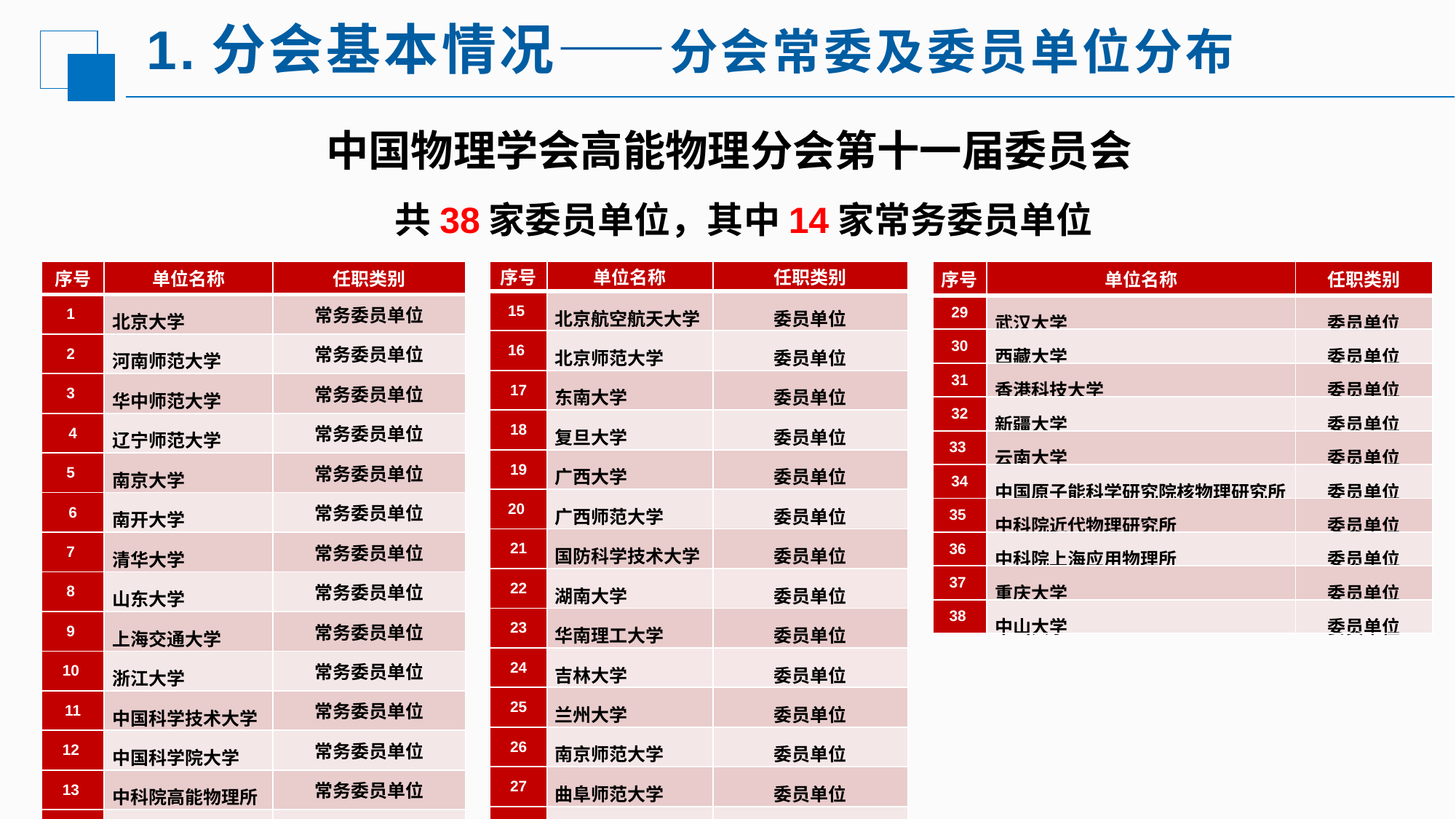

# 1.分会基本情况——分会常委及委员单位分布
中国物理学会高能物理分会第十一届委员会
共38家委员单位，其中14家常务委员单位
| 序号 | 单位名称 | 任职类别 |
| --- | --- | --- |
| 1 | 北京大学 | 常务委员单位 |
| 2 | 河南师范大学 | 常务委员单位 |
| 3 | 华中师范大学 | 常务委员单位 |
| 4 | 辽宁师范大学 | 常务委员单位 |
| 5 | 南京大学 | 常务委员单位 |
| 6 | 南开大学 | 常务委员单位 |
| 7 | 清华大学 | 常务委员单位 |
| 8 | 山东大学 | 常务委员单位 |
| 9 | 上海交通大学 | 常务委员单位 |
| 10 | 浙江大学 | 常务委员单位 |
| 11 | 中国科学技术大学 | 常务委员单位 |
| 12 | 中国科学院大学 | 常务委员单位 |
| 13 | 中科院高能物理所 | 常务委员单位 |
| 14 | 中科院理论物理所 | 常务委员单位 |
| 序号 | 单位名称 | 任职类别 |
| --- | --- | --- |
| 15 | 北京航空航天大学 | 委员单位 |
| 16 | 北京师范大学 | 委员单位 |
| 17 | 东南大学 | 委员单位 |
| 18 | 复旦大学 | 委员单位 |
| 19 | 广西大学 | 委员单位 |
| 20 | 广西师范大学 | 委员单位 |
| 21 | 国防科学技术大学 | 委员单位 |
| 22 | 湖南大学 | 委员单位 |
| 23 | 华南理工大学 | 委员单位 |
| 24 | 吉林大学 | 委员单位 |
| 25 | 兰州大学 | 委员单位 |
| 26 | 南京师范大学 | 委员单位 |
| 27 | 曲阜师范大学 | 委员单位 |
| 28 | 四川大学 | 委员单位 |
| 序号 | 单位名称 | 任职类别 |
| --- | --- | --- |
| 29 | 武汉大学 | 委员单位 |
| 30 | 西藏大学 | 委员单位 |
| 31 | 香港科技大学 | 委员单位 |
| 32 | 新疆大学 | 委员单位 |
| 33 | 云南大学 | 委员单位 |
| 34 | 中国原子能科学研究院核物理研究所 | 委员单位 |
| 35 | 中科院近代物理研究所 | 委员单位 |
| 36 | 中科院上海应用物理所 | 委员单位 |
| 37 | 重庆大学 | 委员单位 |
| 38 | 中山大学 | 委员单位 |